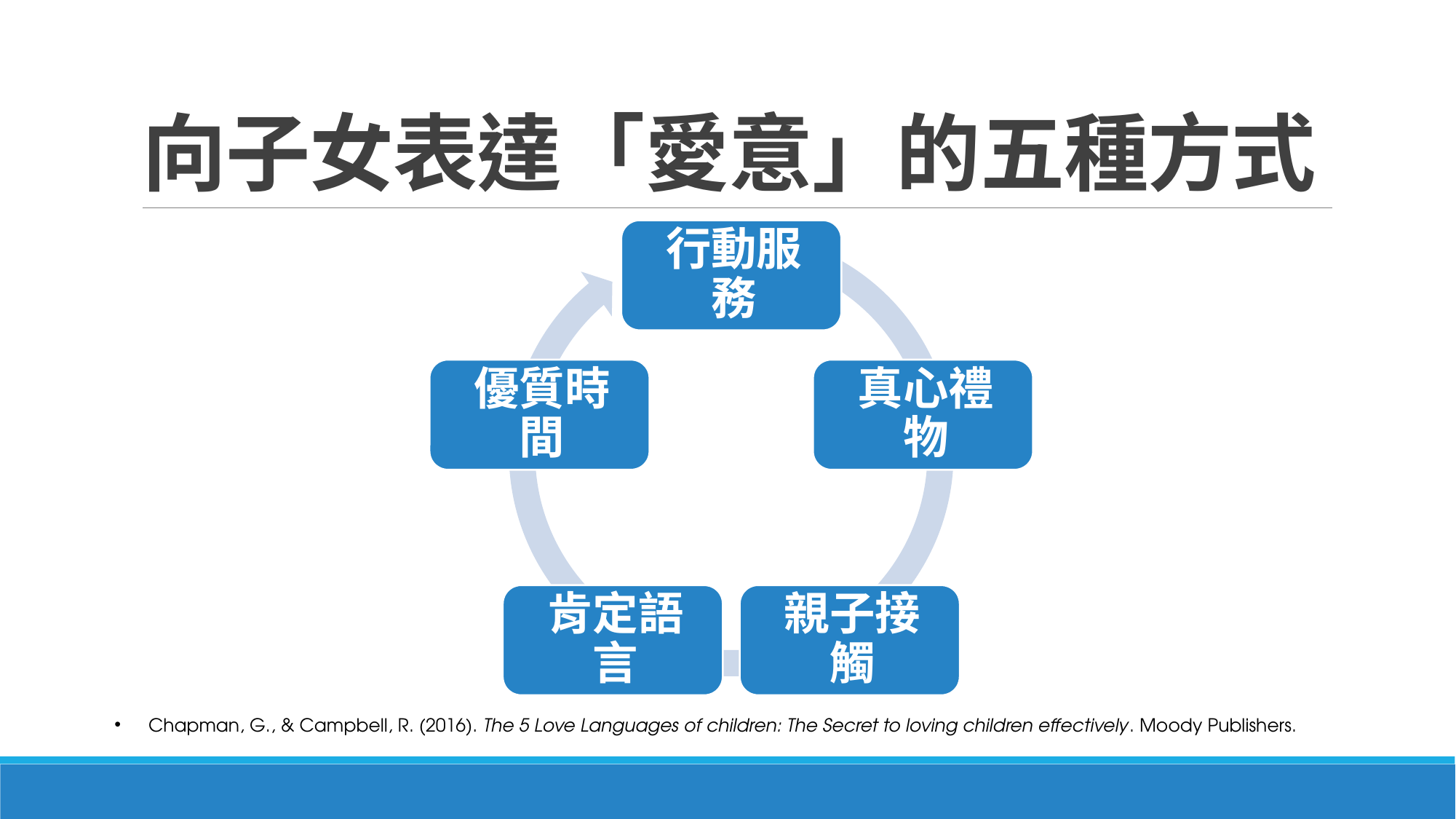

# 向子女表達「愛意」的五種方式
行動服務
真心禮物
親子接觸
肯定語言
優質時間
Chapman, G., & Campbell, R. (2016). The 5 Love Languages of children: The Secret to loving children effectively. Moody Publishers.